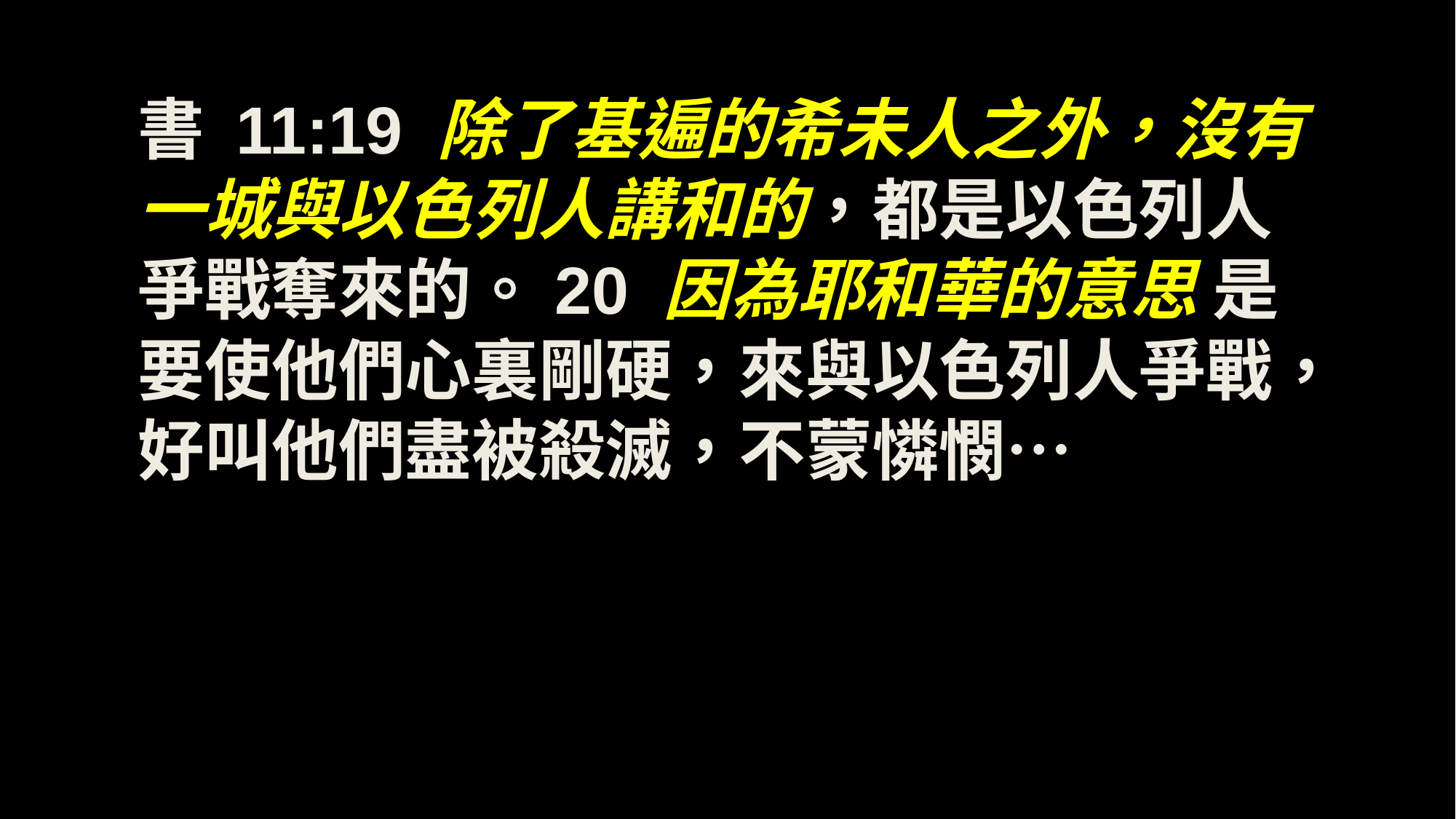

書 11:19 除了基遍的希未人之外，沒有一城與以色列人講和的，都是以色列人爭戰奪來的。20 因為耶和華的意思 是要使他們心裏剛硬，來與以色列人爭戰，好叫他們盡被殺滅，不蒙憐憫…